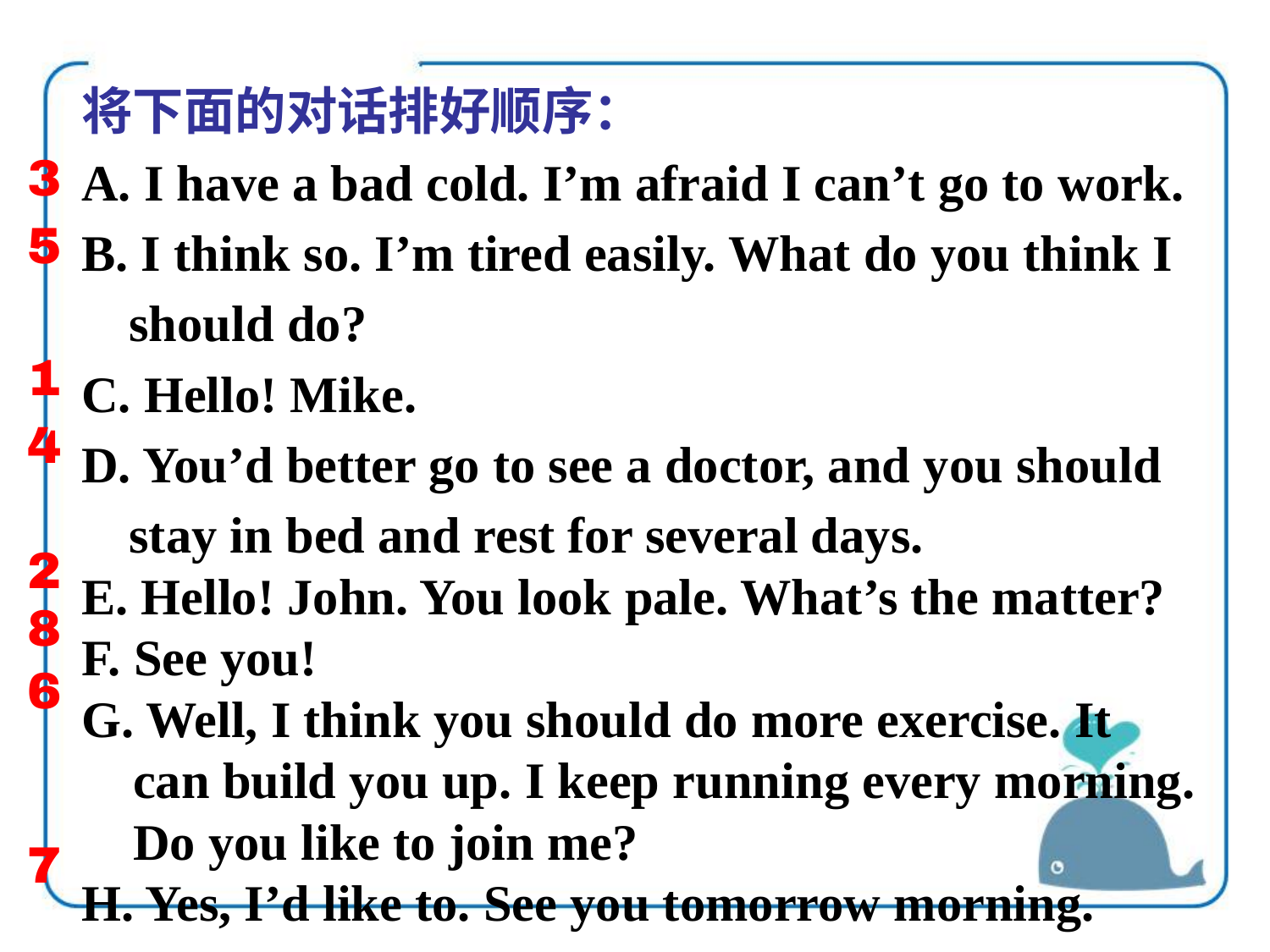

将下面的对话排好顺序：
 I have a bad cold. I’m afraid I can’t go to work.
B. I think so. I’m tired easily. What do you think I should do?
C. Hello! Mike.
D. You’d better go to see a doctor, and you should stay in bed and rest for several days.
E. Hello! John. You look pale. What’s the matter?
F. See you!
G. Well, I think you should do more exercise. It
    can build you up. I keep running every morning.
    Do you like to join me?
H. Yes, I’d like to. See you tomorrow morning.
3
5
1
4
2
8
6
7